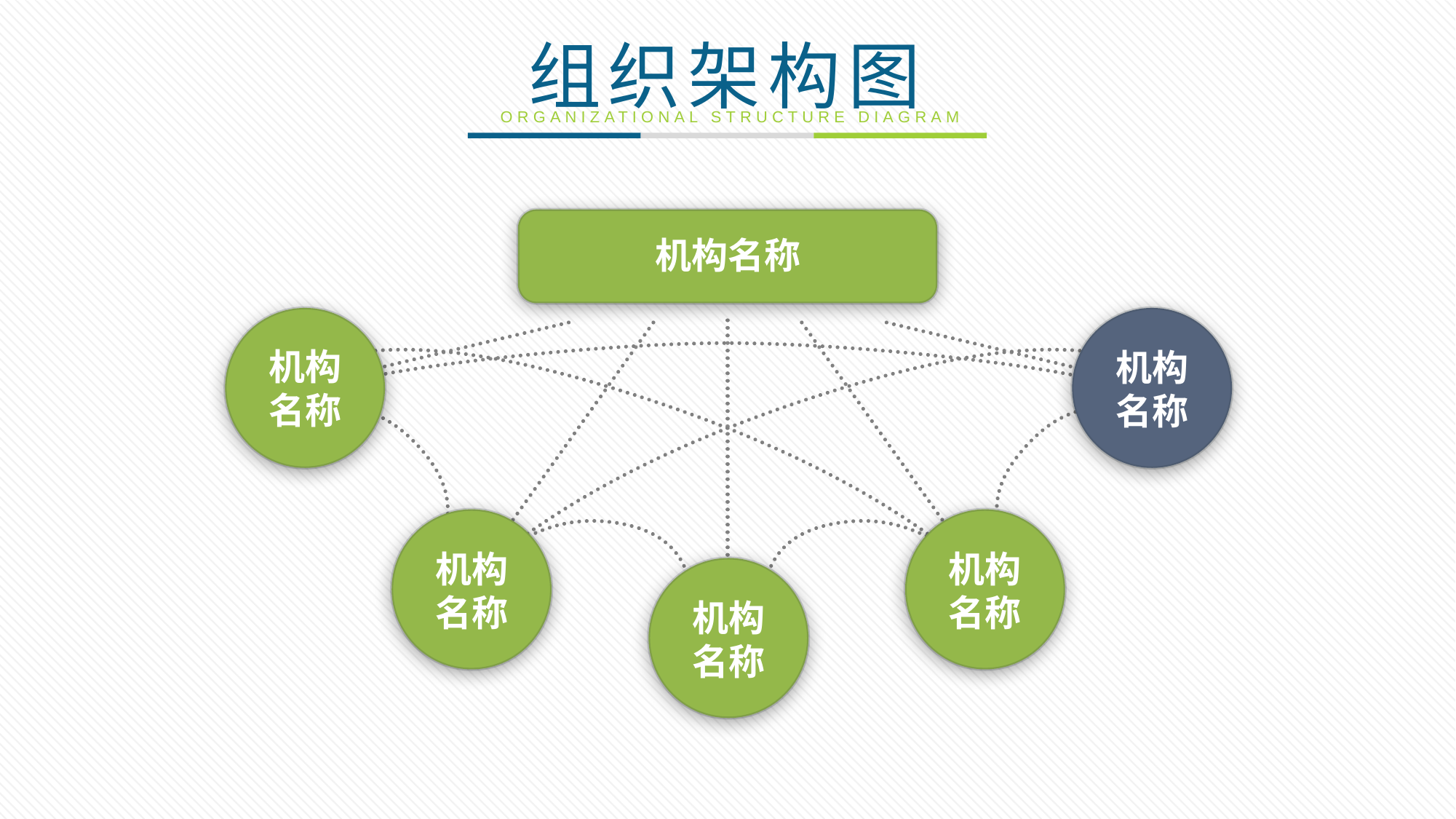

机构名称

机构
名称
机构
名称

机构
名称
机构
名称

机构
名称